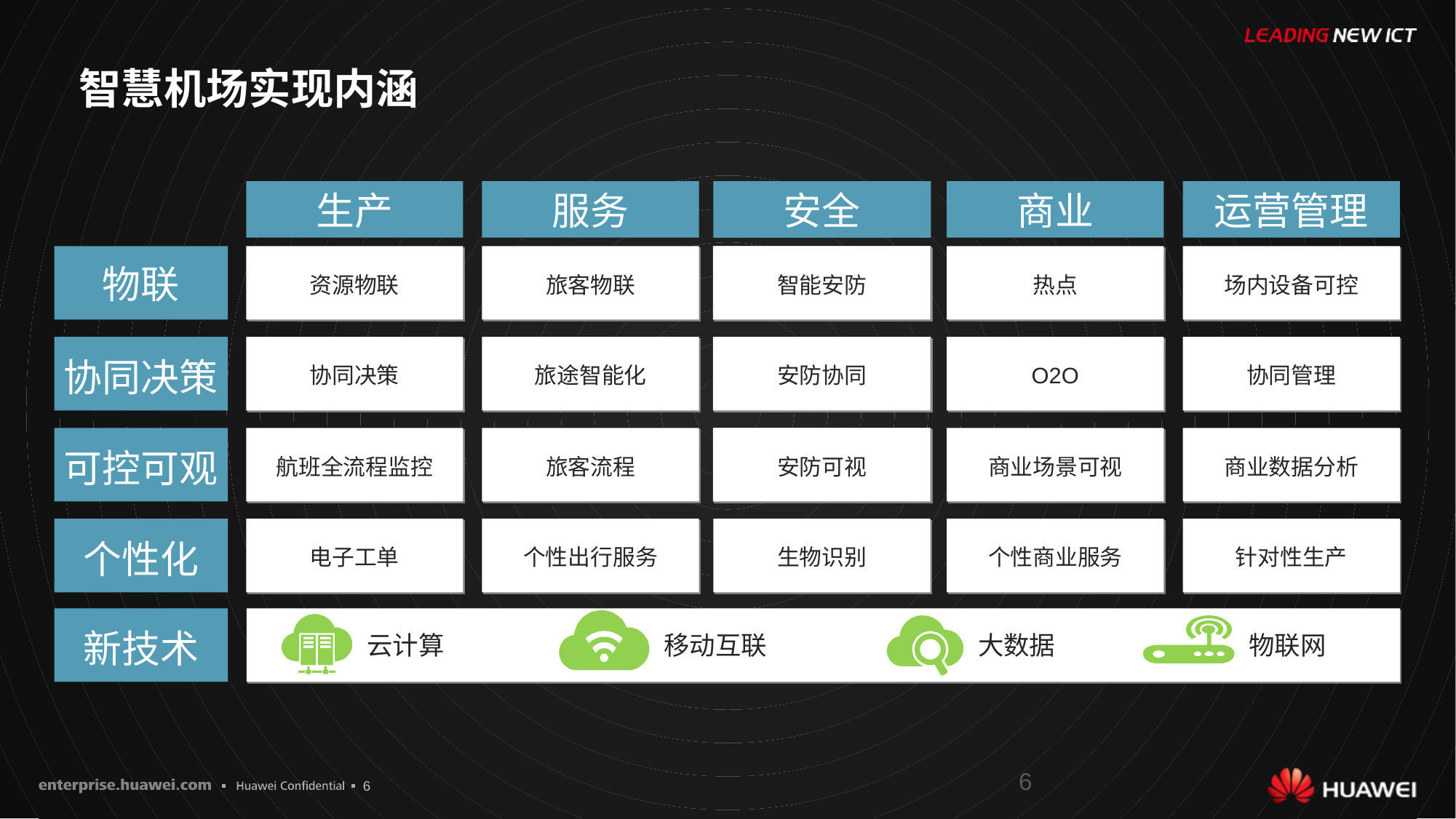

智慧机场实现内涵
生产
服务
安全
.....
商业
运营管理
物联
资源物联
旅客物联
.....
智能安防
热点
场内设备可控
协同决策
协同决策
旅途智能化
.....
安防协同
O2O
协同管理
可控可观
航班全流程监控
旅客流程
.....
安防可视
商业场景可视
商业数据分析
个性化
电子工单
个性出行服务
生物识别
个性商业服务
针对性生产
新技术

云计算
移动互联
大数据
物联网